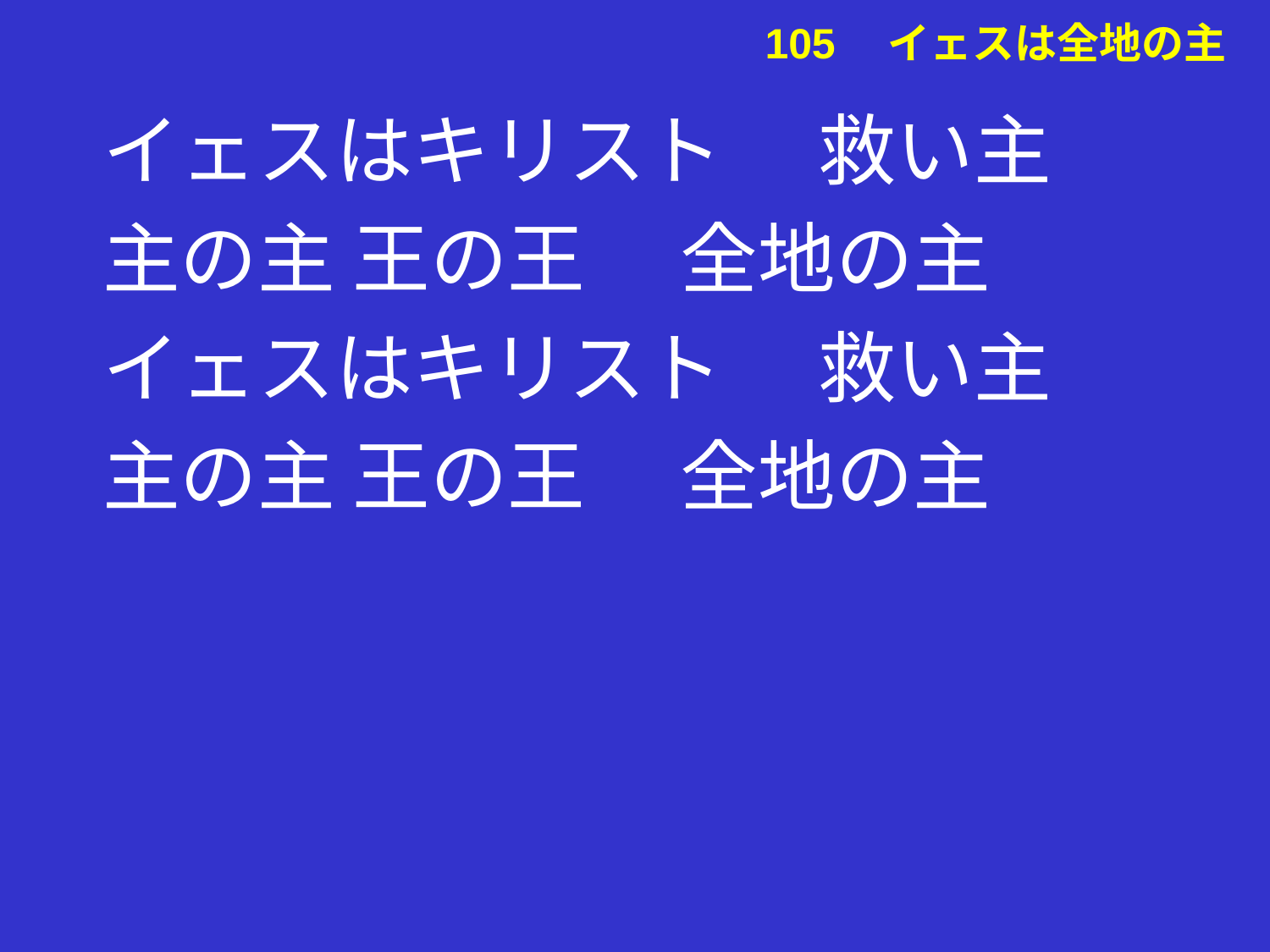

イェスはキリスト 　救い主
主の主 王の王 　全地の主
イェスはキリスト 　救い主
主の主 王の王 　全地の主

# 105　イェスは全地の主